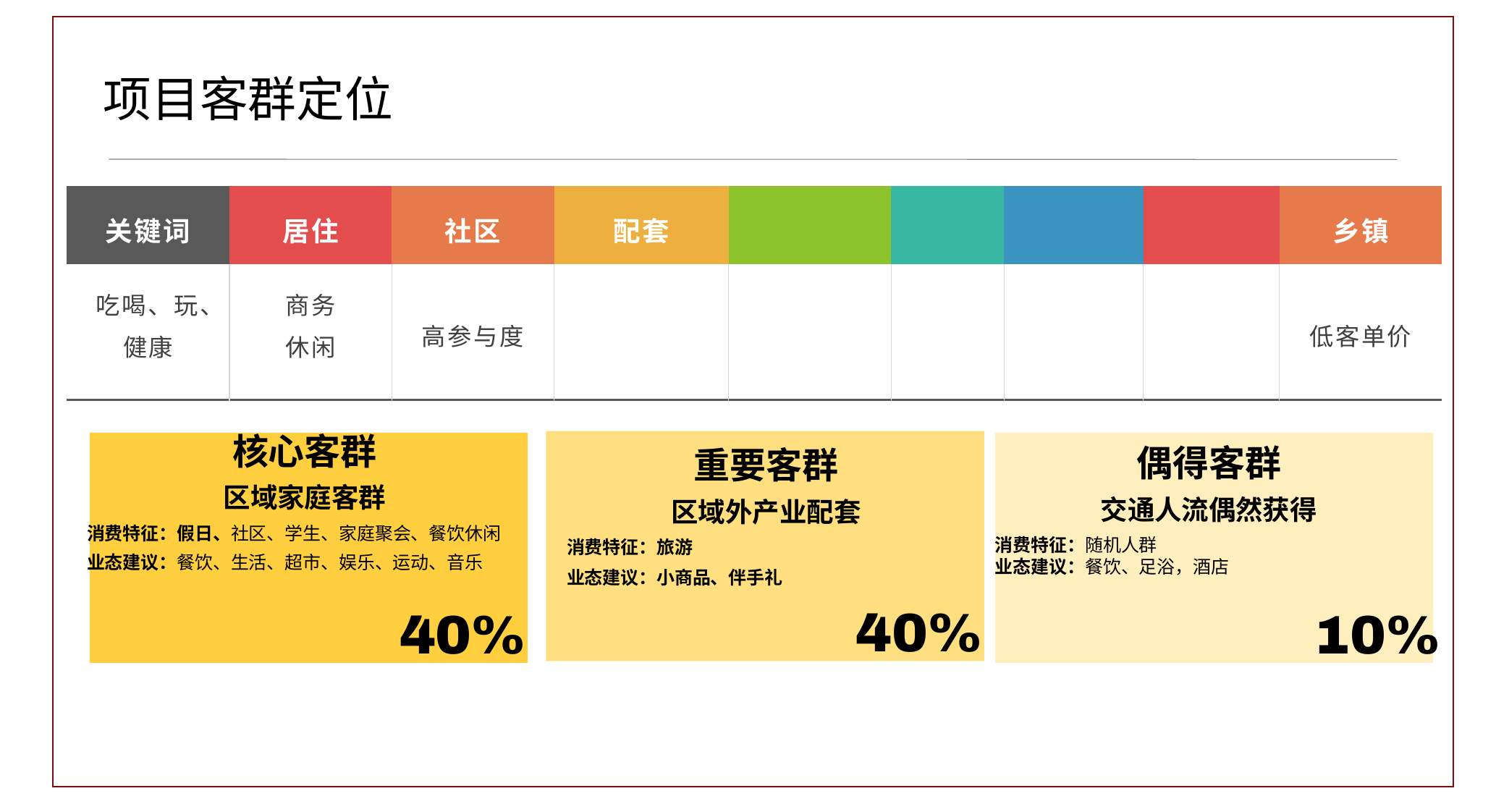

项目客群定位
| 关键词 | 居住 | 社区 | 配套 |  |  |  |  | 乡镇 |
| --- | --- | --- | --- | --- | --- | --- | --- | --- |
| 吃喝、玩、健康 | 商务 休闲 | 高参与度 |  |  |  |  |  | 低客单价 |
核心客群
区域家庭客群
消费特征：假日、社区、学生、家庭聚会、餐饮休闲
业态建议：餐饮、生活、超市、娱乐、运动、音乐

偶得客群
交通人流偶然获得
消费特征：随机人群
业态建议：餐饮、足浴，酒店
重要客群
区域外产业配套
消费特征：旅游
业态建议：小商品、伴手礼
40%
10%
40%